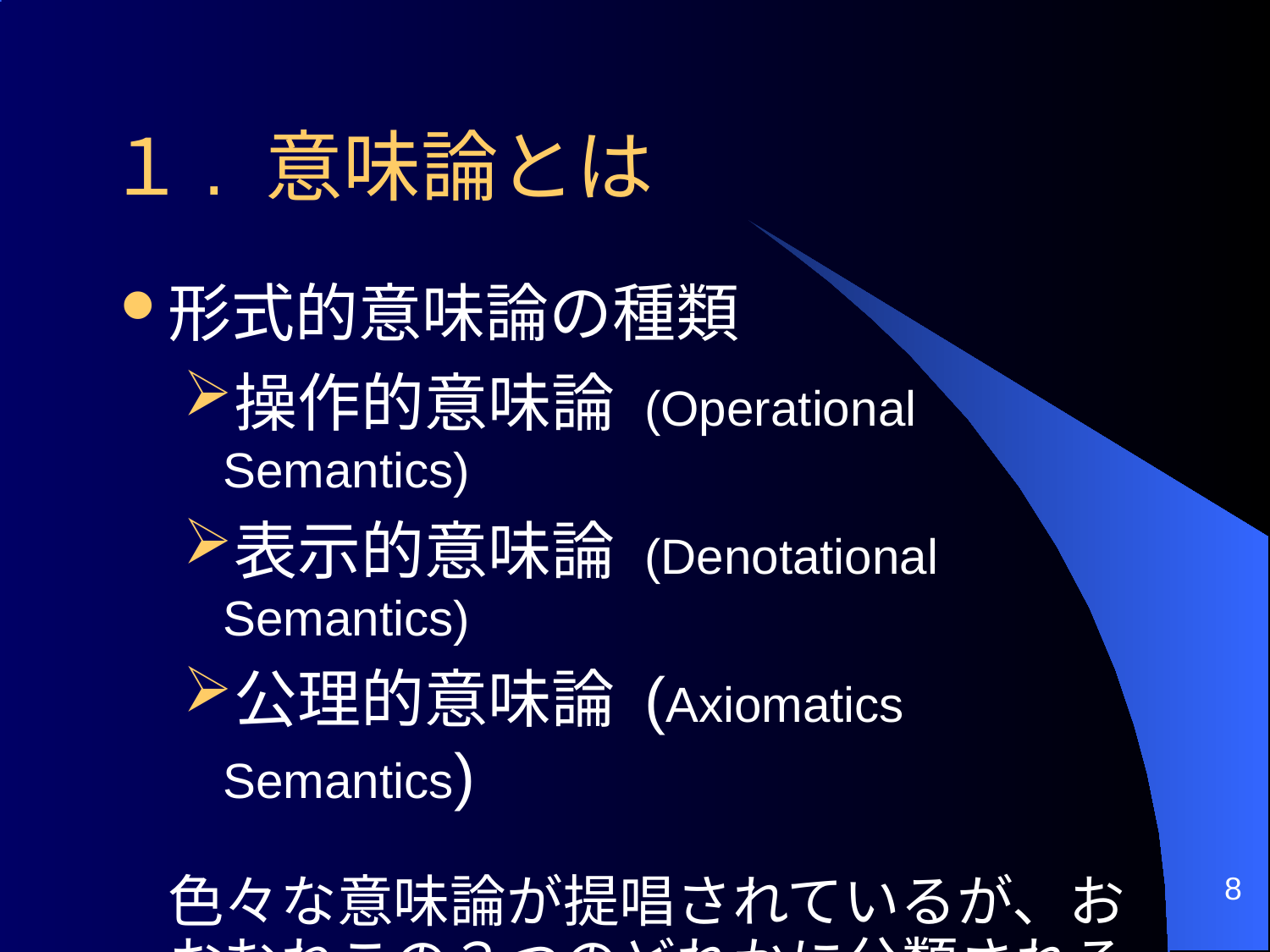

# １. 意味論とは
形式的意味論の種類
操作的意味論 (Operational Semantics)
表示的意味論 (Denotational Semantics)
公理的意味論 (Axiomatics Semantics)

	色々な意味論が提唱されているが、おおむねこの３つのどれかに分類されるか、あるいはこれらの組み合わせである
8